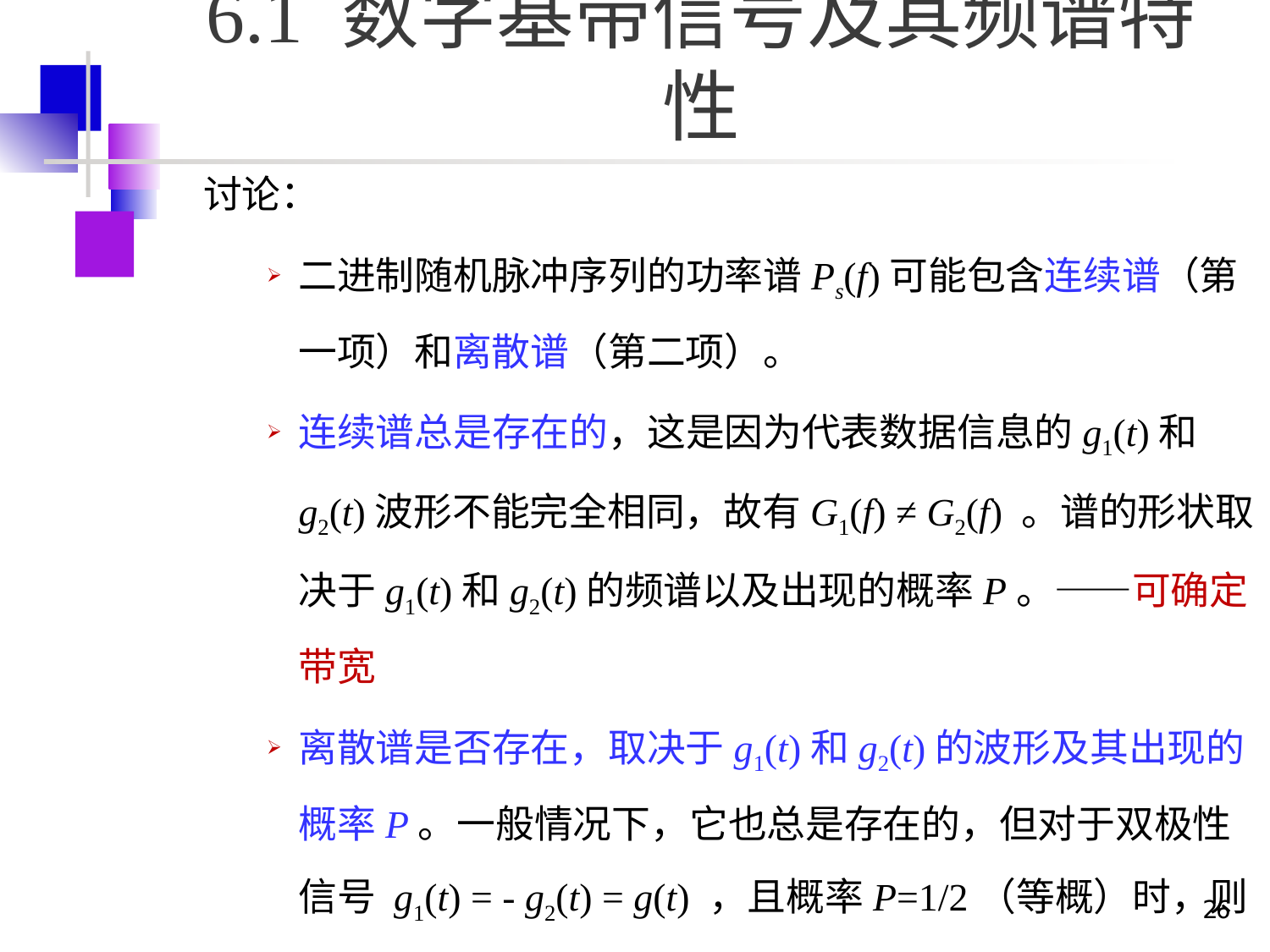

# 6.1 数字基带信号及其频谱特性
讨论：
二进制随机脉冲序列的功率谱Ps(f)可能包含连续谱（第一项）和离散谱（第二项）。
连续谱总是存在的，这是因为代表数据信息的g1(t)和g2(t)波形不能完全相同，故有G1(f) ≠ G2(f) 。谱的形状取决于g1(t)和g2(t)的频谱以及出现的概率P。——可确定带宽
离散谱是否存在，取决于g1(t)和g2(t)的波形及其出现的概率P。一般情况下，它也总是存在的，但对于双极性信号 g1(t) = - g2(t) = g(t) ，且概率P=1/2（等概）时，则没有离散分量δ(f - mfs)。——可以确定随机序列是否有直流分量(m=0时)和定时分量(m≠ 0时) 。
26